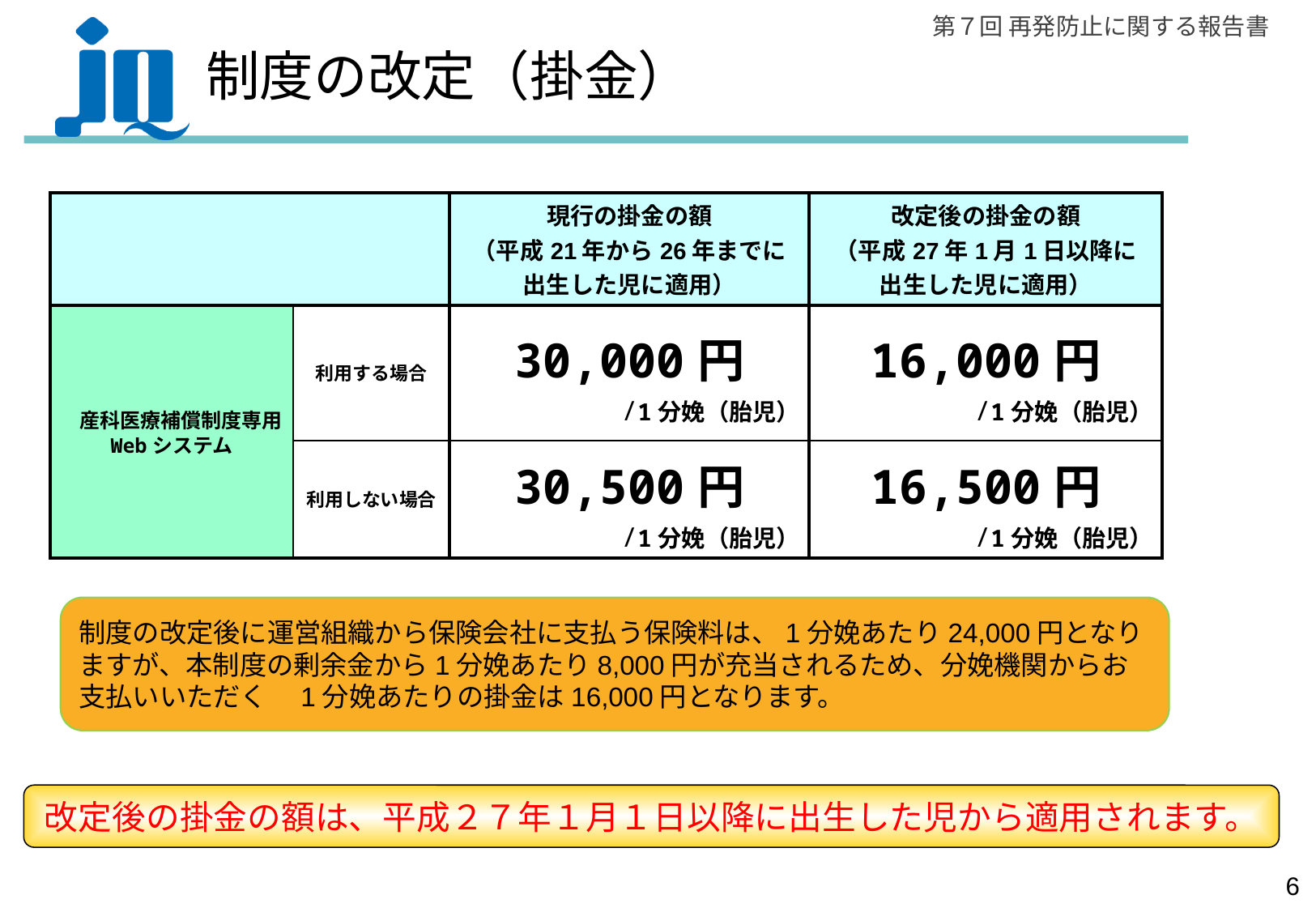

制度の改定（掛金）
|  |  | 現行の掛金の額 （平成21年から26年までに 出生した児に適用） | 改定後の掛金の額 （平成27年1月1日以降に 出生した児に適用） |
| --- | --- | --- | --- |
| 産科医療補償制度専用 Webシステム | 利用する場合 | 30,000円 /1分娩（胎児） | 16,000円 /1分娩（胎児） |
|  | 利用しない場合 | 30,500円 /1分娩（胎児） | 16,500円 /1分娩（胎児） |
制度の改定後に運営組織から保険会社に支払う保険料は、1分娩あたり24,000円となりますが、本制度の剰余金から1分娩あたり8,000円が充当されるため、分娩機関からお支払いいただく　1分娩あたりの掛金は16,000円となります。
改定後の掛金の額は、平成２７年１月１日以降に出生した児から適用されます。
6